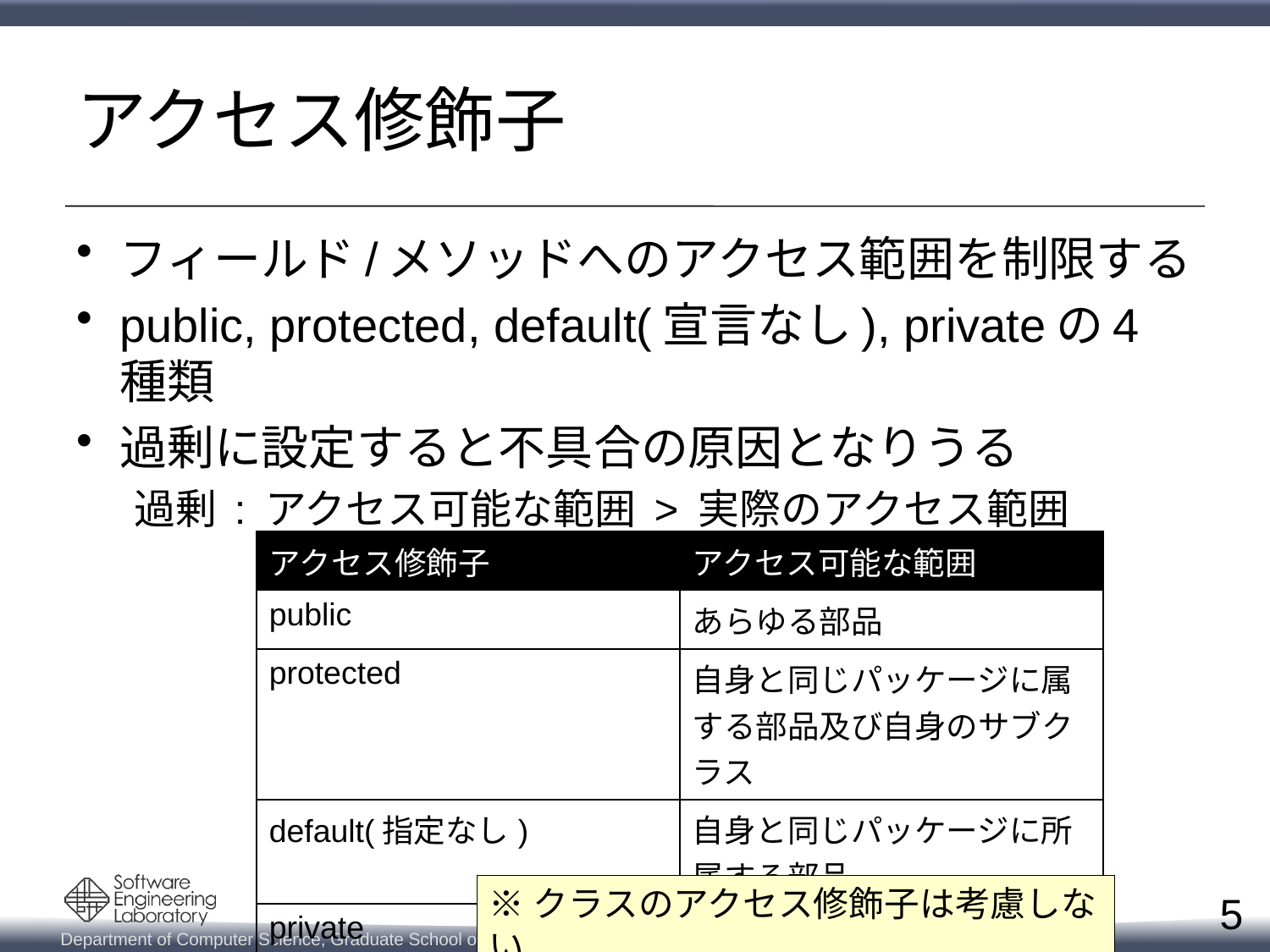

# アクセス修飾子
フィールド/メソッドへのアクセス範囲を制限する
public, protected, default(宣言なし), privateの4種類
過剰に設定すると不具合の原因となりうる
過剰 : アクセス可能な範囲 > 実際のアクセス範囲

| アクセス修飾子 | アクセス可能な範囲 |
| --- | --- |
| public | あらゆる部品 |
| protected | 自身と同じパッケージに属する部品及び自身のサブクラス |
| default(指定なし) | 自身と同じパッケージに所属する部品 |
| private | 自身と同じクラス |
※クラスのアクセス修飾子は考慮しない
5